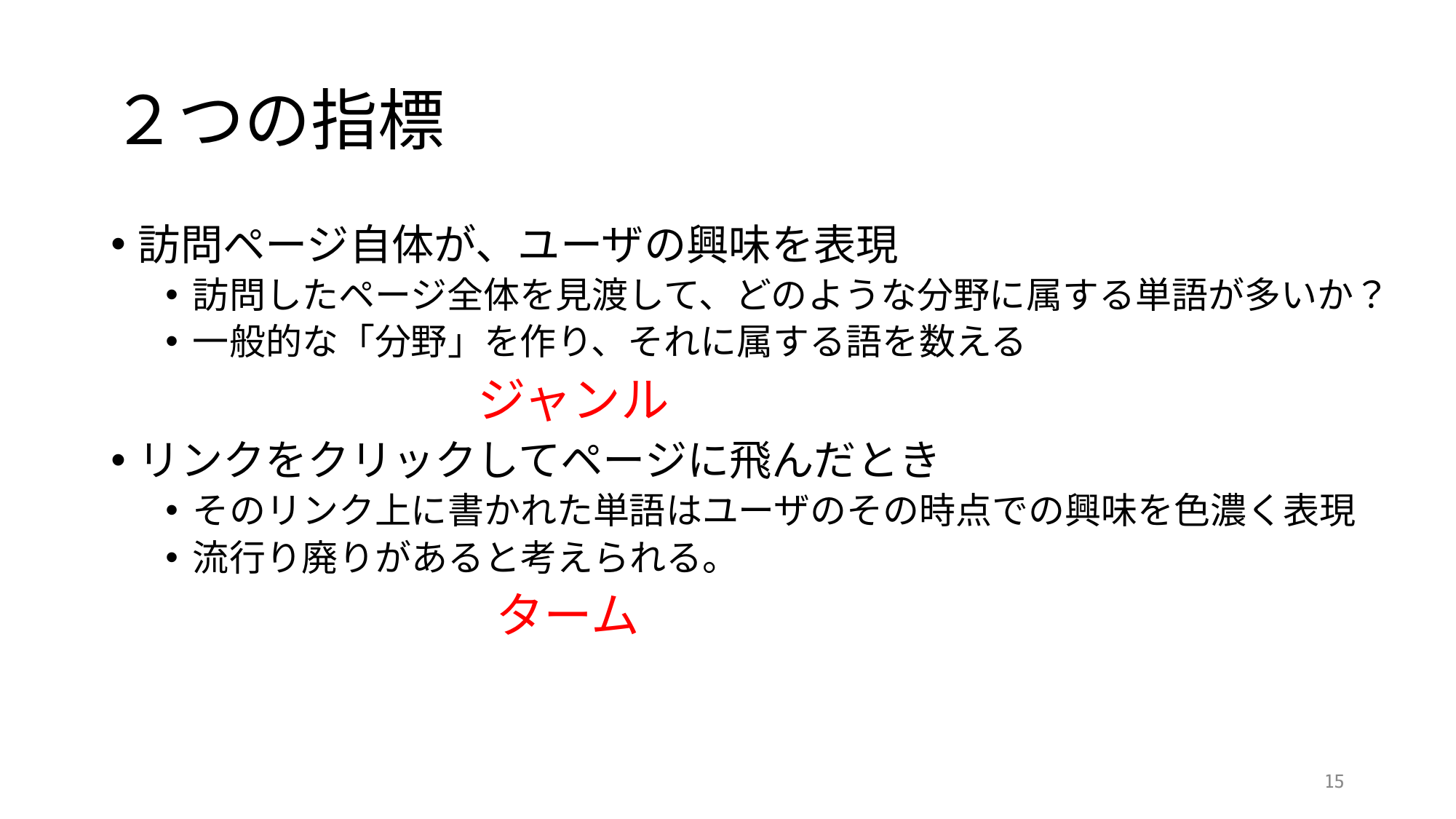

# ２つの指標
訪問ページ自体が、ユーザの興味を表現
訪問したページ全体を見渡して、どのような分野に属する単語が多いか？
一般的な「分野」を作り、それに属する語を数える

リンクをクリックしてページに飛んだとき
そのリンク上に書かれた単語はユーザのその時点での興味を色濃く表現
流行り廃りがあると考えられる。

ジャンル
ターム
15